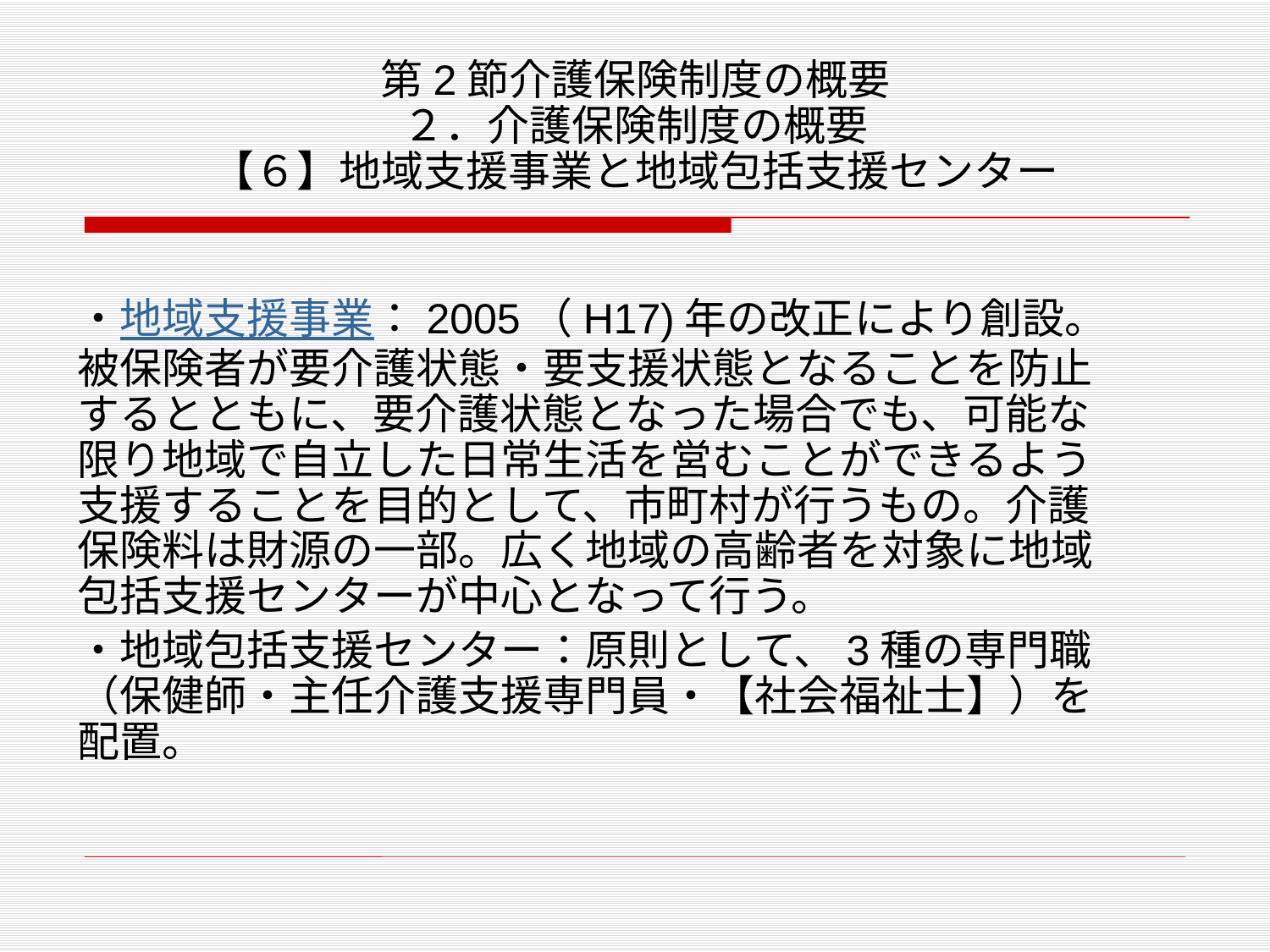

# 第2節介護保険制度の概要 ２．介護保険制度の概要 【６】地域支援事業と地域包括支援センター

・地域支援事業：2005（H17)年の改正により創設。被保険者が要介護状態・要支援状態となることを防止するとともに、要介護状態となった場合でも、可能な限り地域で自立した日常生活を営むことができるよう支援することを目的として、市町村が行うもの。介護保険料は財源の一部。広く地域の高齢者を対象に地域包括支援センターが中心となって行う。
・地域包括支援センター：原則として、3種の専門職（保健師・主任介護支援専門員・【社会福祉士】）を配置。